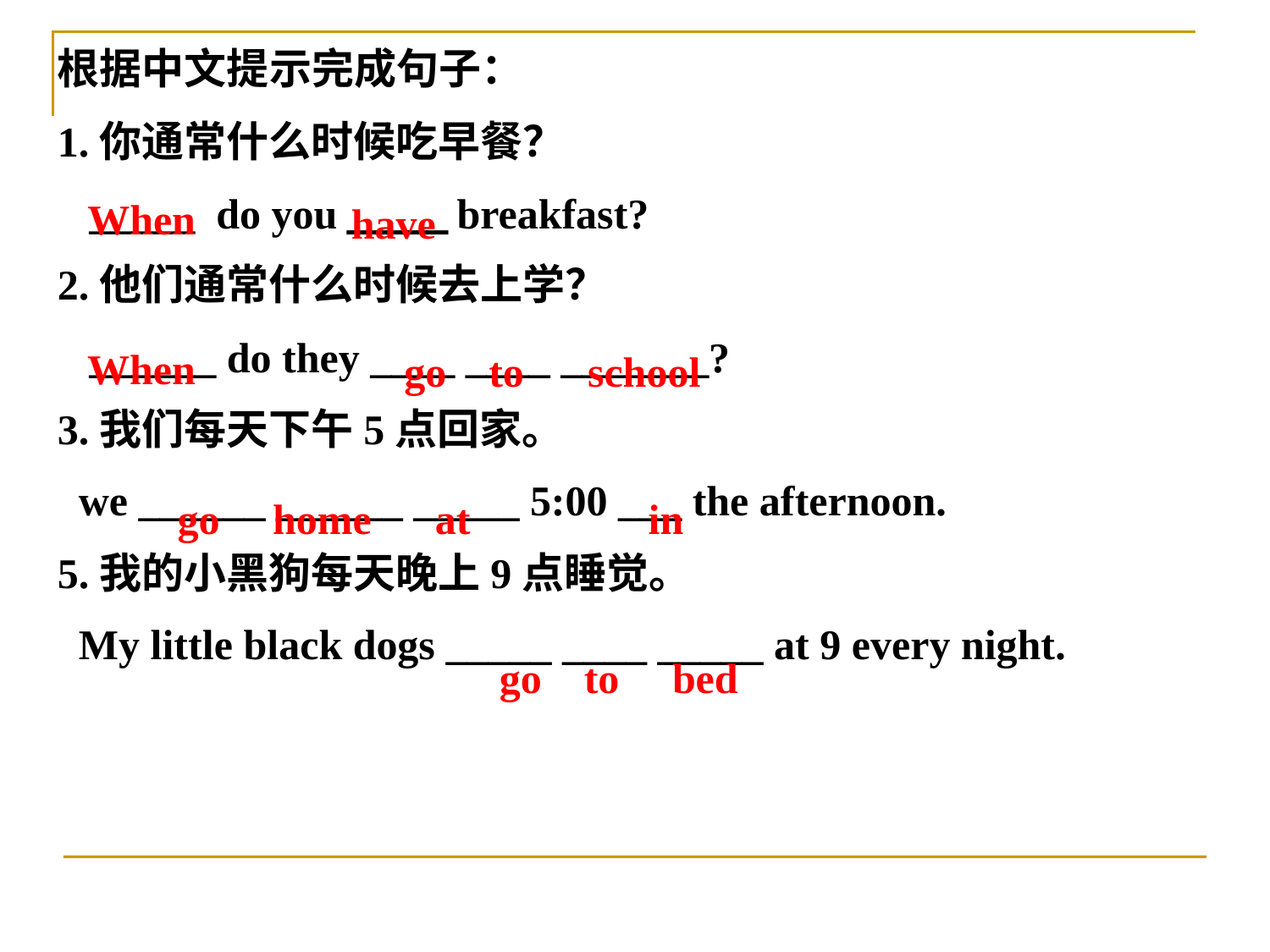

根据中文提示完成句子：
1.你通常什么时候吃早餐？
   _____  do you _____ breakfast?
2.他们通常什么时候去上学？
   ______ do they ____ ____ _______?
3.我们每天下午5点回家。
  we ______ ______ _____ 5:00 ___ the afternoon.
5.我的小黑狗每天晚上9点睡觉。
  My little black dogs _____ ____ _____ at 9 every night.
When
have
When
go    to      school

go     home      at
 in
go    to     bed